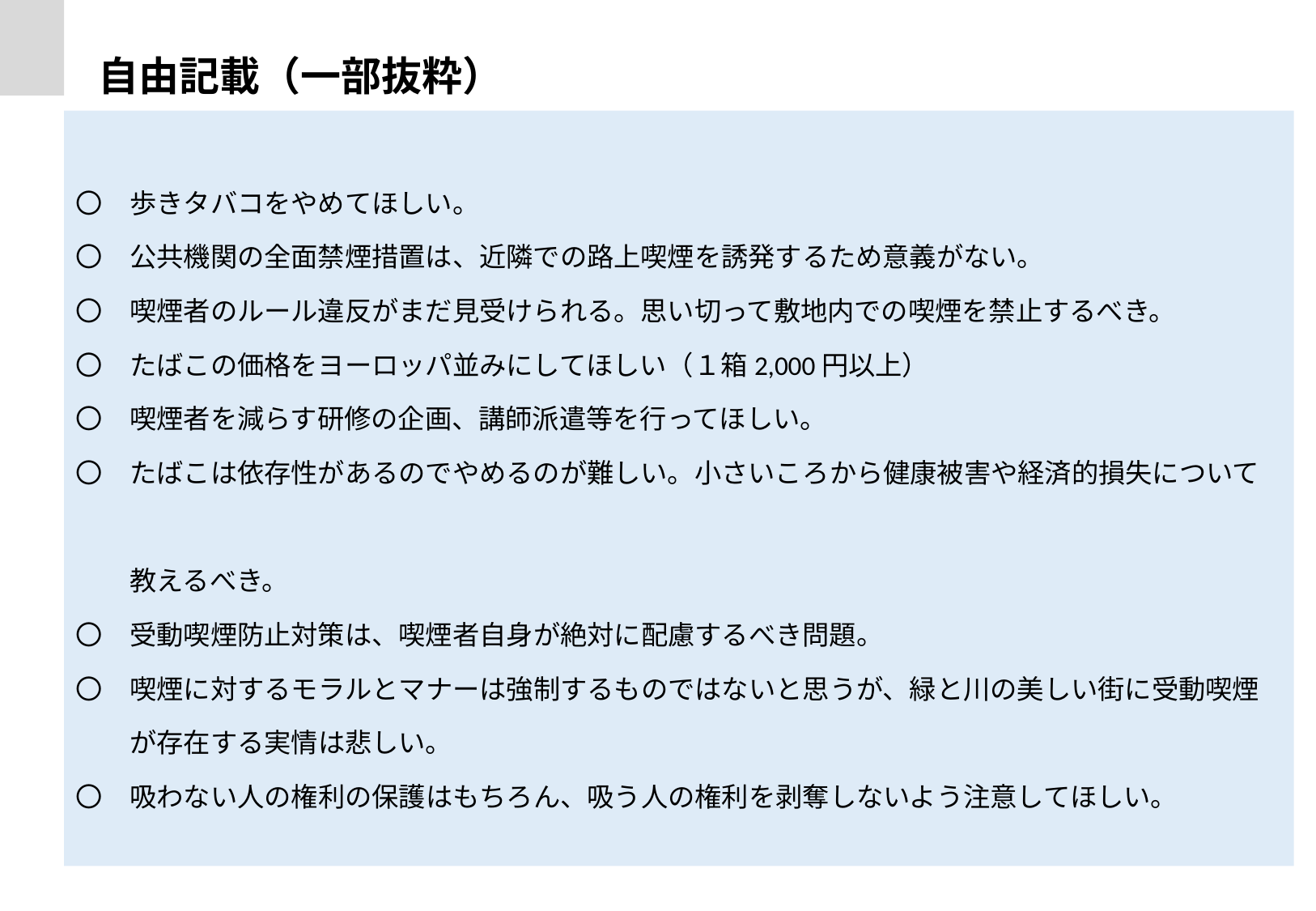

自由記載（一部抜粋）

〇　歩きタバコをやめてほしい。
〇　公共機関の全面禁煙措置は、近隣での路上喫煙を誘発するため意義がない。
〇　喫煙者のルール違反がまだ見受けられる。思い切って敷地内での喫煙を禁止するべき。
〇　たばこの価格をヨーロッパ並みにしてほしい（１箱2,000円以上）
〇　喫煙者を減らす研修の企画、講師派遣等を行ってほしい。
〇　たばこは依存性があるのでやめるのが難しい。小さいころから健康被害や経済的損失について
　　教えるべき。
〇　受動喫煙防止対策は、喫煙者自身が絶対に配慮するべき問題。
〇　喫煙に対するモラルとマナーは強制するものではないと思うが、緑と川の美しい街に受動喫煙
　　が存在する実情は悲しい。
〇　吸わない人の権利の保護はもちろん、吸う人の権利を剥奪しないよう注意してほしい。